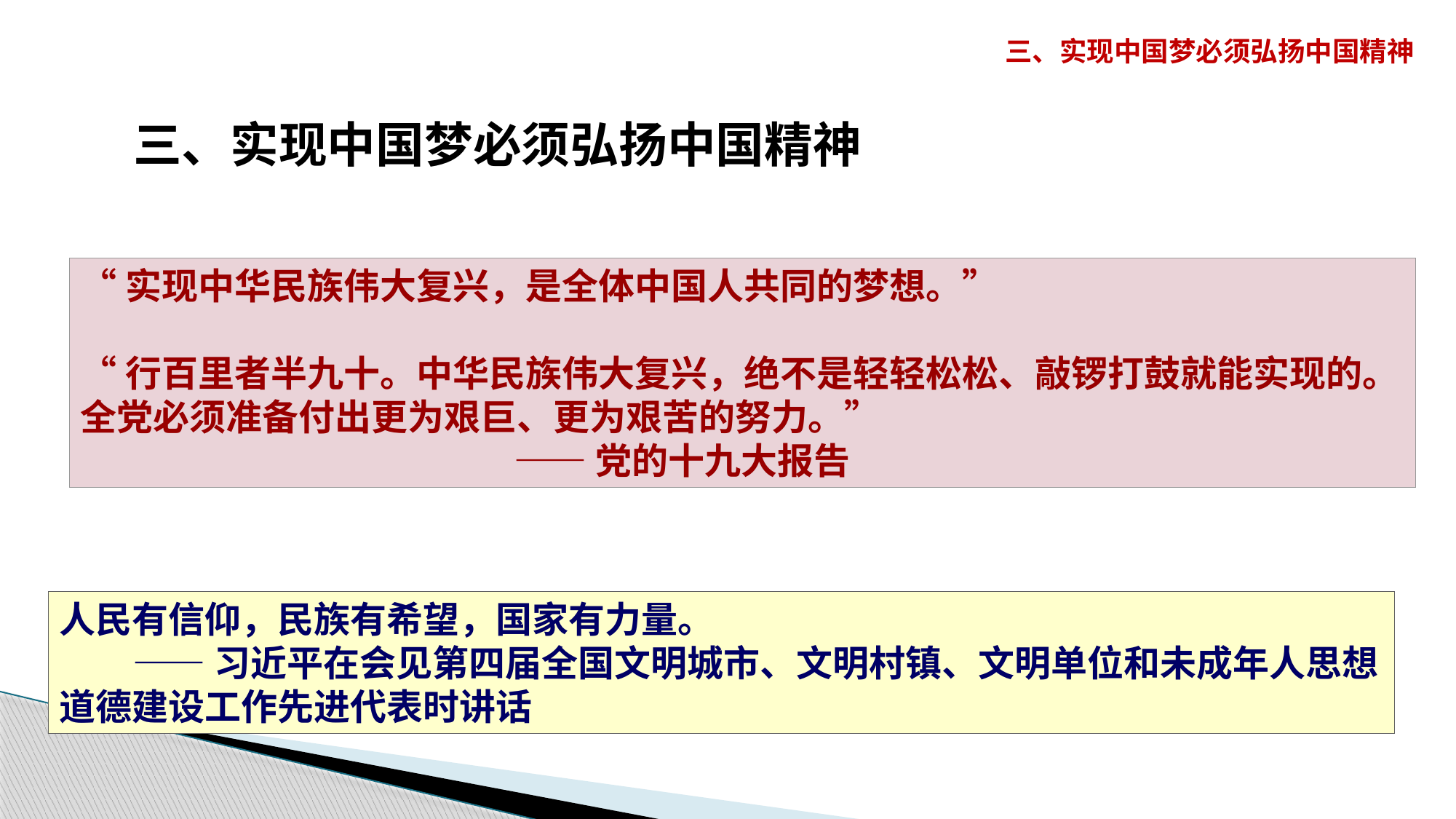

三、实现中国梦必须弘扬中国精神
三、实现中国梦必须弘扬中国精神
“实现中华民族伟大复兴，是全体中国人共同的梦想。”

“行百里者半九十。中华民族伟大复兴，绝不是轻轻松松、敲锣打鼓就能实现的。全党必须准备付出更为艰巨、更为艰苦的努力。”
                                                     ——党的十九大报告
人民有信仰，民族有希望，国家有力量。
         ——习近平在会见第四届全国文明城市、文明村镇、文明单位和未成年人思想道德建设工作先进代表时讲话